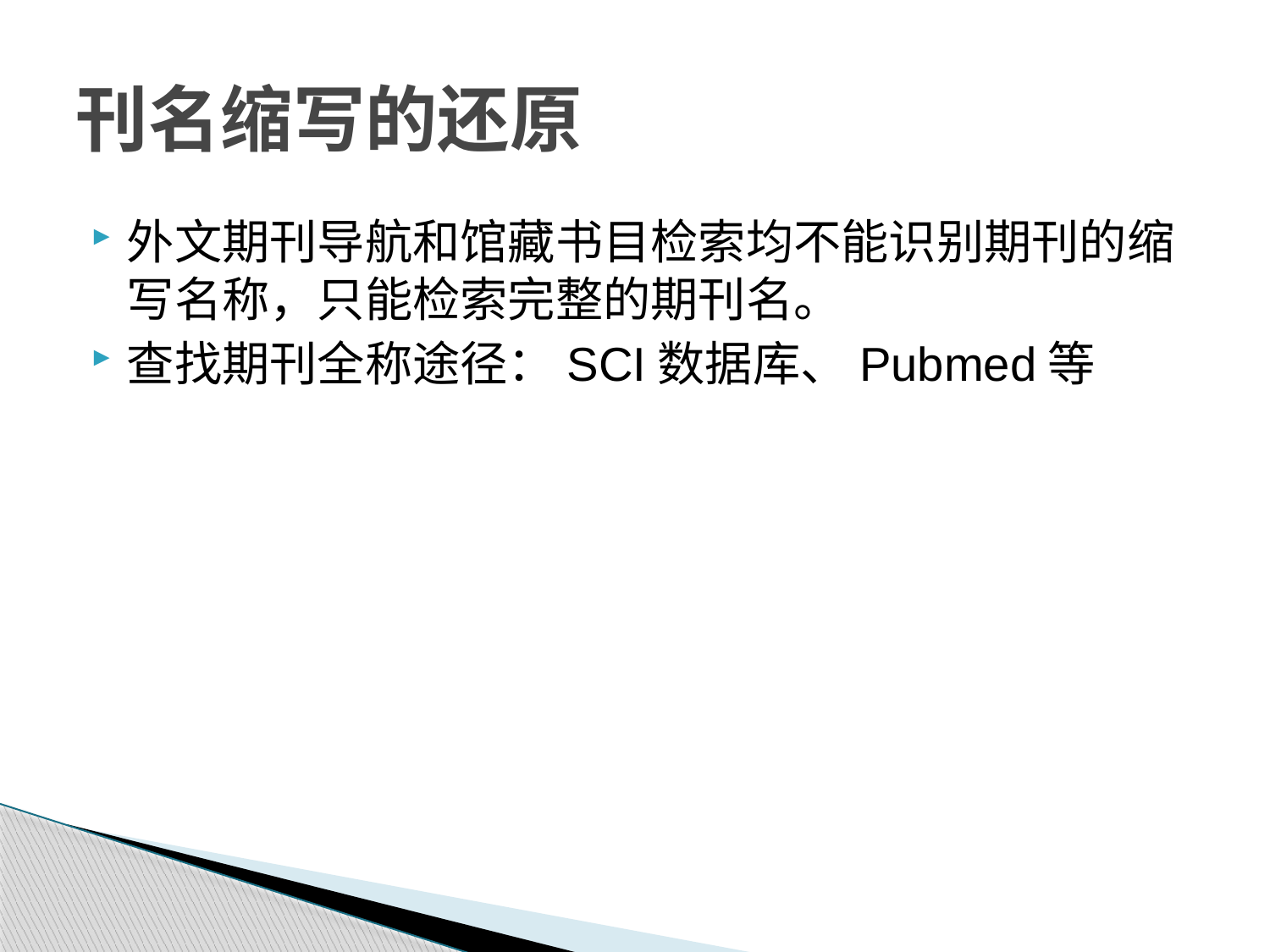

# 刊名缩写的还原
外文期刊导航和馆藏书目检索均不能识别期刊的缩写名称，只能检索完整的期刊名。
查找期刊全称途径：SCI数据库、Pubmed等